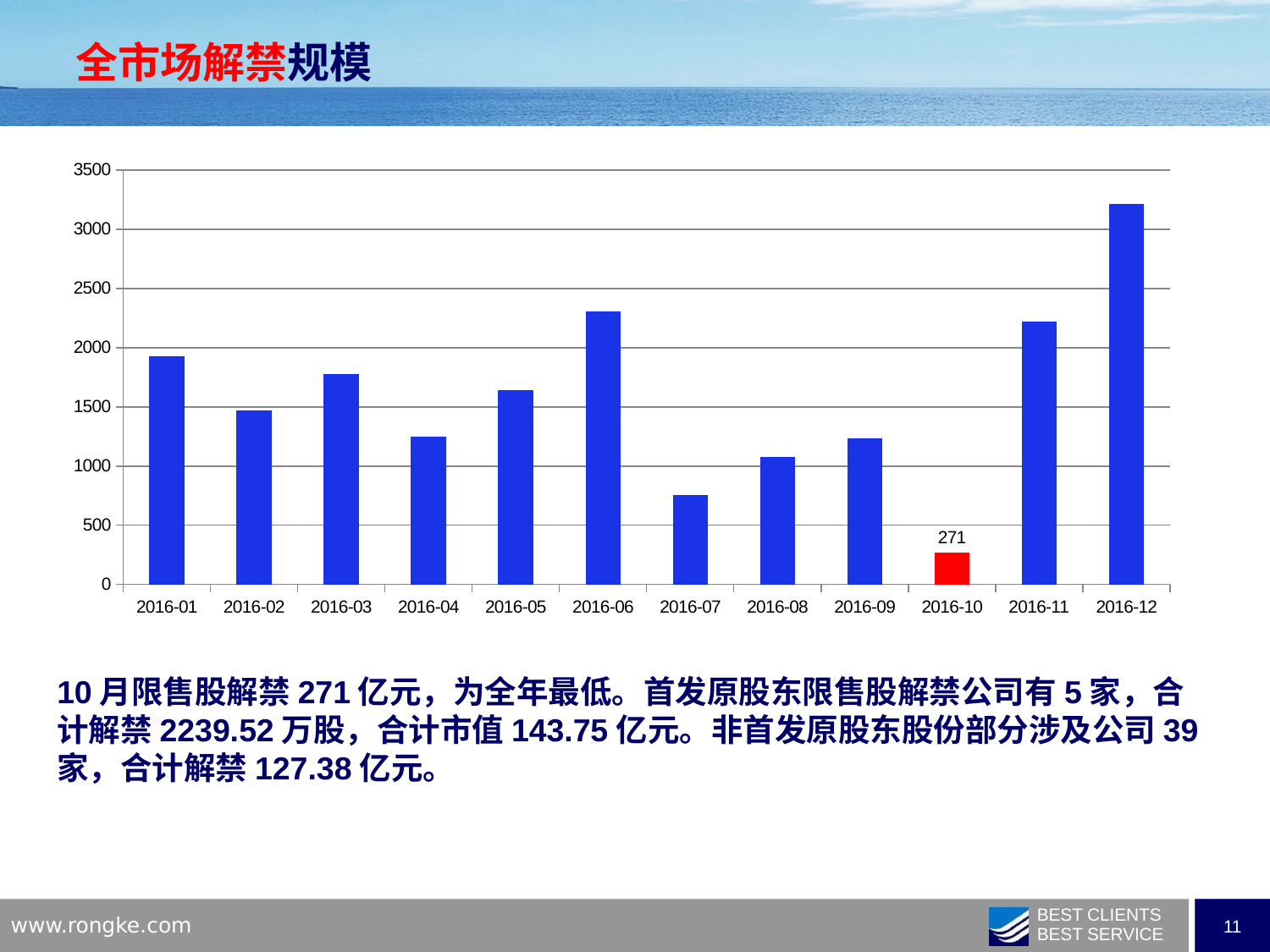

全市场解禁规模

### Chart

| Category | 解禁市值（亿元） |
|---|---|
| 42400 | 1925.0 |
| 42428 | 1469.0 |
| 42460 | 1778.0 |
| 42490 | 1248.0 |
| 42521 | 1641.0 |
| 42551 | 2305.0 |
| 42582 | 757.0 |
| 42613 | 1074.0 |
| 42643 | 1233.0 |
| 42674 | 271.0 |
| 42704 | 2218.0 |
| 42735 | 3216.0 |
10月限售股解禁271亿元，为全年最低。首发原股东限售股解禁公司有5家，合计解禁2239.52万股，合计市值143.75亿元。非首发原股东股份部分涉及公司39家，合计解禁127.38亿元。